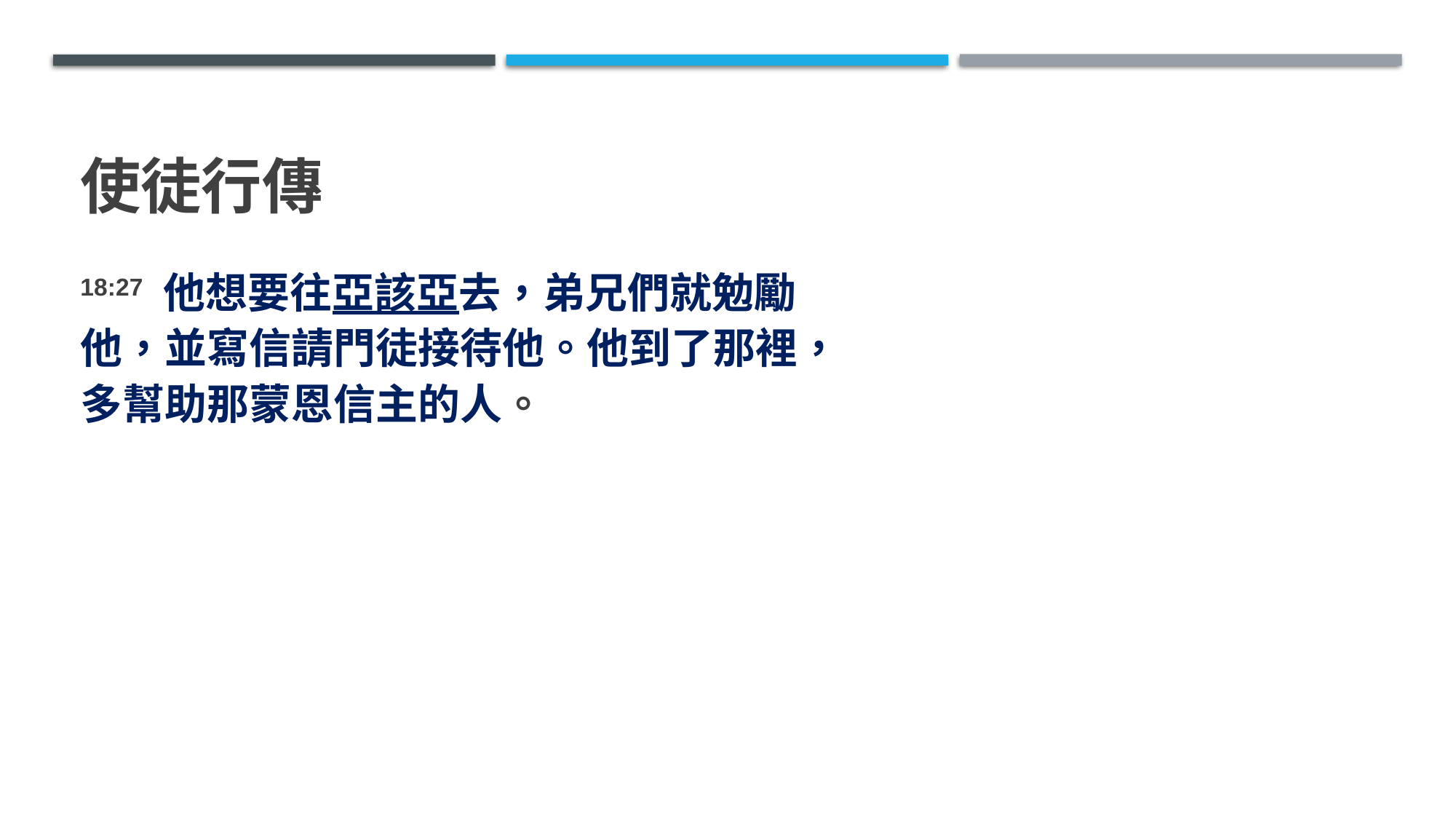

# 使徒行傳
18:27 他想要往亞該亞去，弟兄們就勉勵他，並寫信請門徒接待他。他到了那裡，多幫助那蒙恩信主的人。